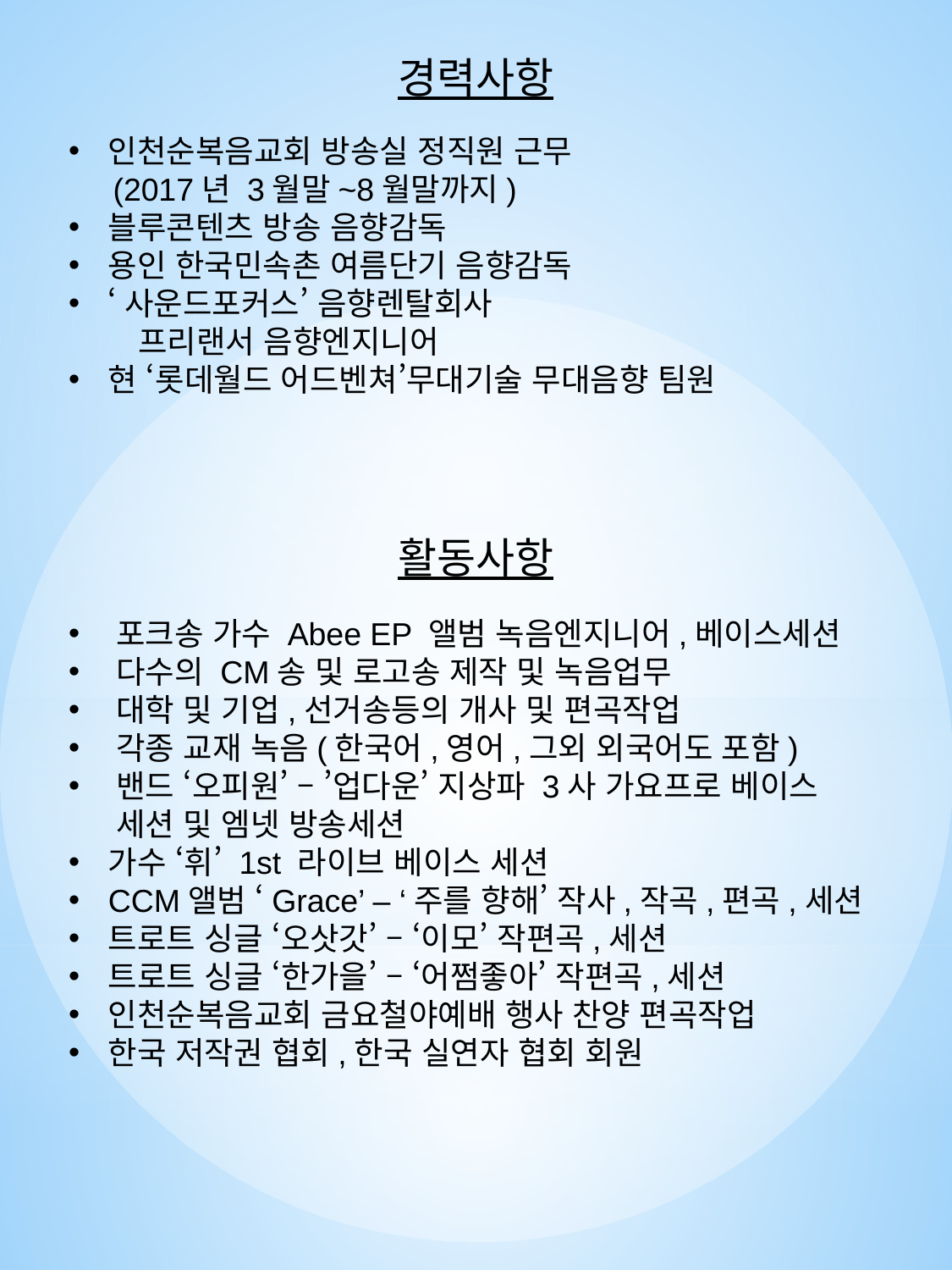

경력사항
인천순복음교회 방송실 정직원 근무
     (2017년 3월말~8월말까지)
블루콘텐츠 방송 음향감독
용인 한국민속촌 여름단기 음향감독
‘사운드포커스’ 음향렌탈회사
       프리랜서 음향엔지니어
현 ‘롯데월드 어드벤쳐’무대기술 무대음향 팀원

활동사항
포크송 가수 Abee EP 앨범 녹음엔지니어,베이스세션
다수의 CM송 및 로고송 제작 및 녹음업무
대학 및 기업,선거송등의 개사 및 편곡작업
각종 교재 녹음(한국어,영어,그외 외국어도 포함)
밴드 ‘오피원’ – ’업다운’ 지상파 3사 가요프로 베이스 세션 및 엠넷 방송세션
가수 ‘휘’ 1st 라이브 베이스 세션
CCM앨범 ‘Grace’ – ‘주를 향해’ 작사,작곡,편곡,세션
트로트 싱글 ‘오삿갓’ – ‘이모’ 작편곡,세션
트로트 싱글 ‘한가을’ – ‘어쩜좋아’ 작편곡,세션
인천순복음교회 금요철야예배 행사 찬양 편곡작업
한국 저작권 협회,한국 실연자 협회 회원